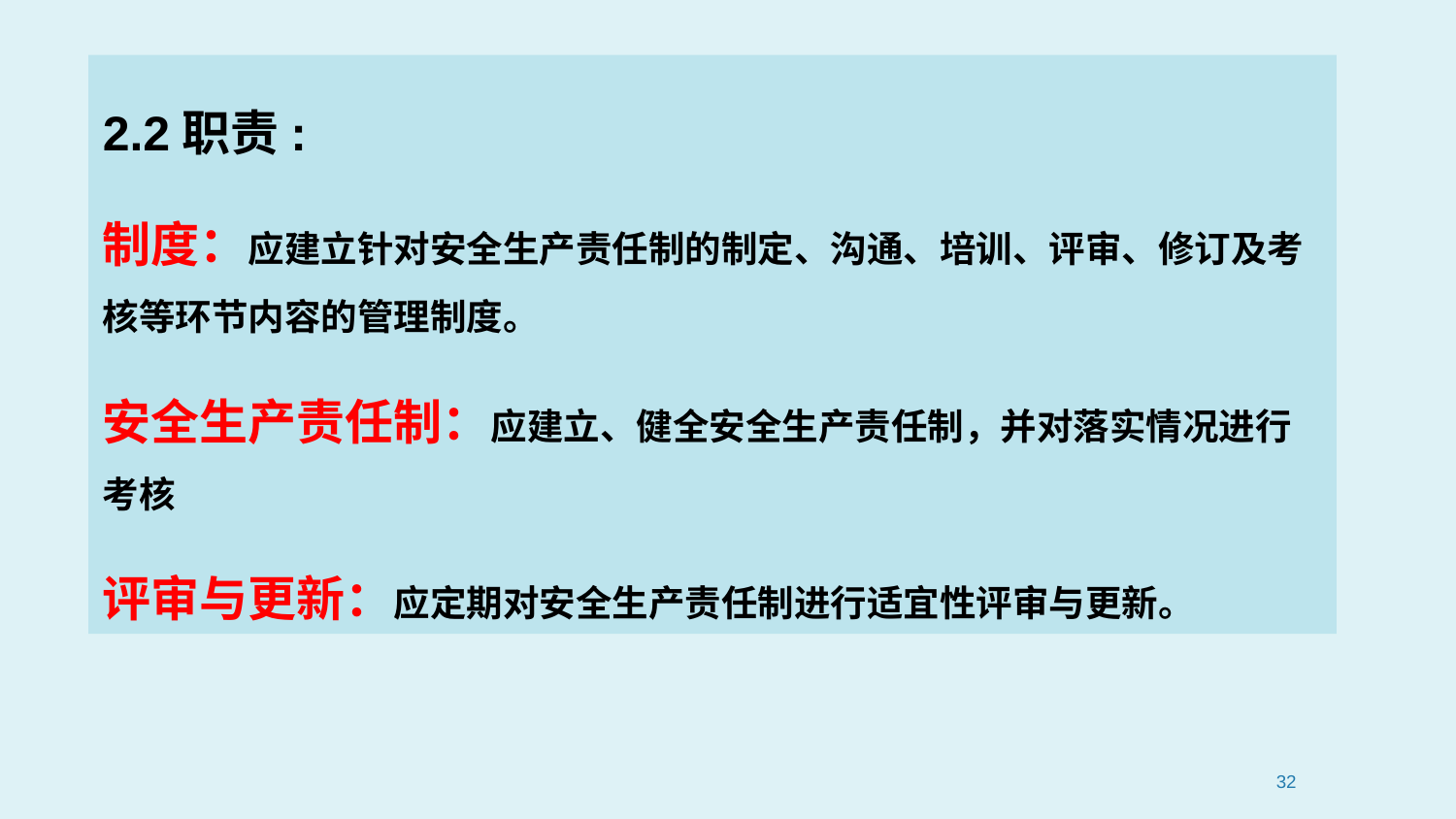

2.2职责:
制度：应建立针对安全生产责任制的制定、沟通、培训、评审、修订及考核等环节内容的管理制度。
安全生产责任制：应建立、健全安全生产责任制，并对落实情况进行考核
评审与更新：应定期对安全生产责任制进行适宜性评审与更新。

                                     32